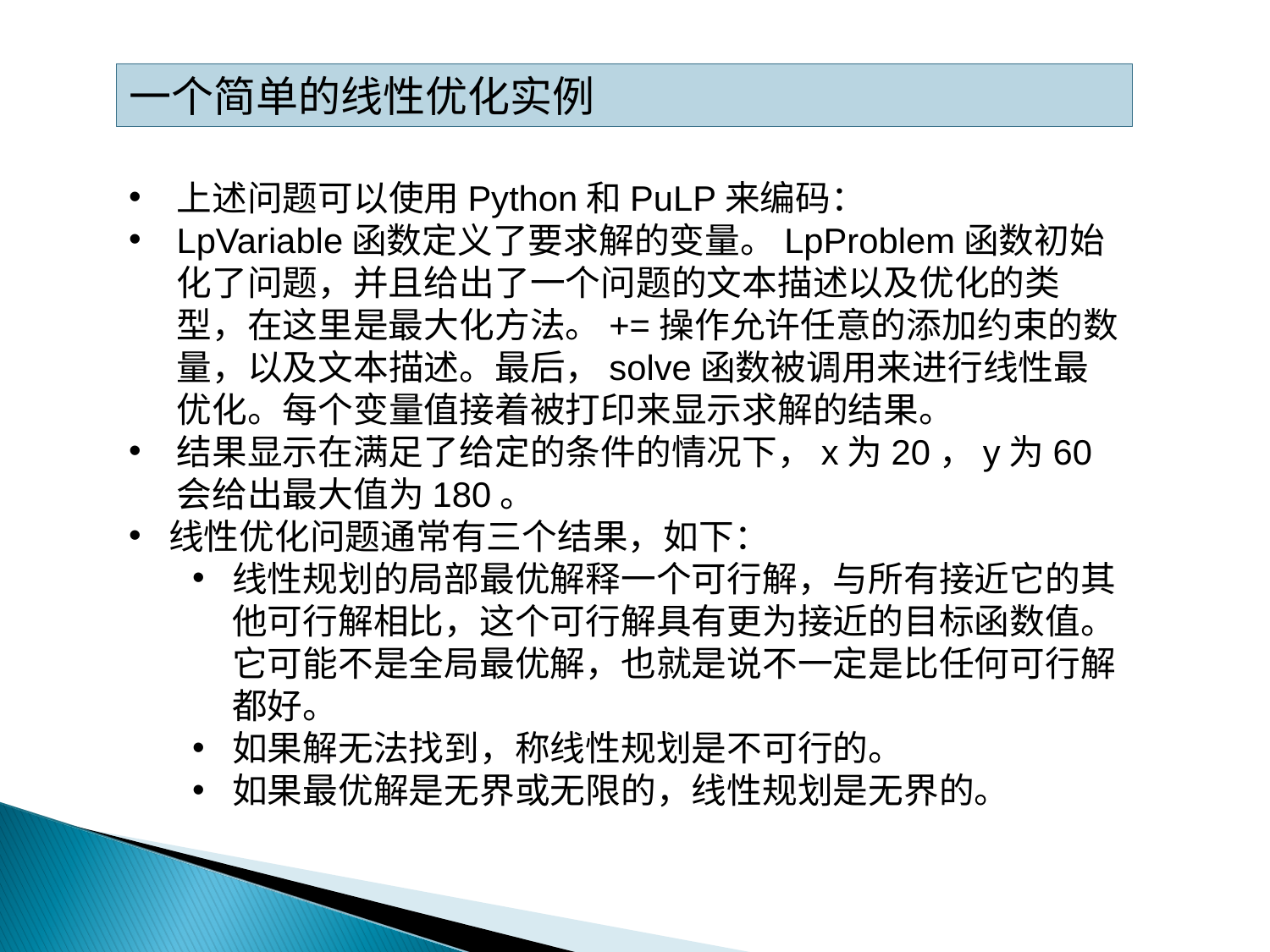

一个简单的线性优化实例
上述问题可以使用Python和PuLP来编码：
LpVariable函数定义了要求解的变量。LpProblem函数初始化了问题，并且给出了一个问题的文本描述以及优化的类型，在这里是最大化方法。+=操作允许任意的添加约束的数量，以及文本描述。最后，solve函数被调用来进行线性最优化。每个变量值接着被打印来显示求解的结果。
结果显示在满足了给定的条件的情况下，x为20，y为60会给出最大值为180。
线性优化问题通常有三个结果，如下：
线性规划的局部最优解释一个可行解，与所有接近它的其他可行解相比，这个可行解具有更为接近的目标函数值。它可能不是全局最优解，也就是说不一定是比任何可行解都好。
如果解无法找到，称线性规划是不可行的。
如果最优解是无界或无限的，线性规划是无界的。